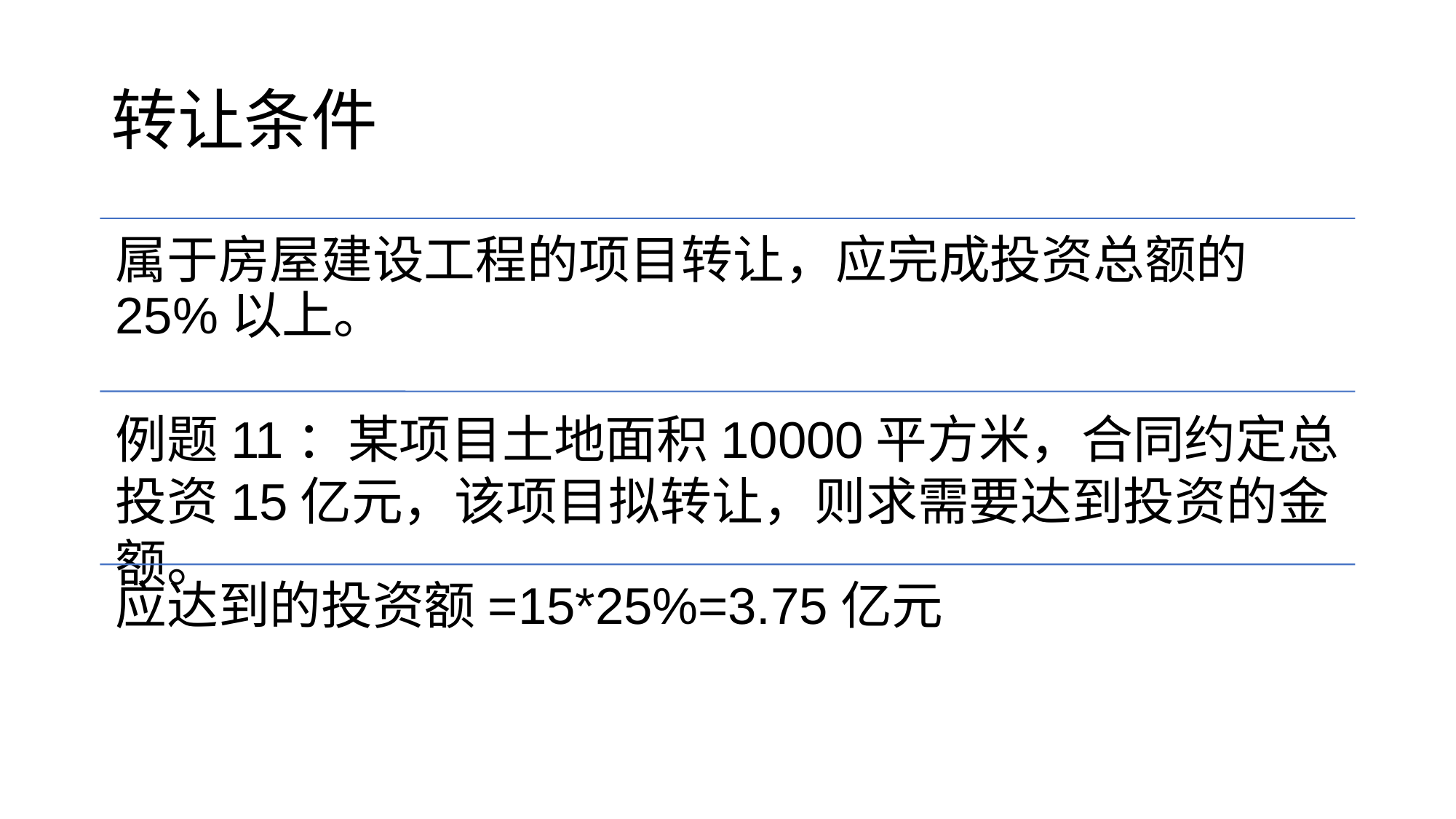

# 转让条件
属于房屋建设工程的项目转让，应完成投资总额的25%以上。
例题11：某项目土地面积10000平方米，合同约定总投资15亿元，该项目拟转让，则求需要达到投资的金额。
应达到的投资额=15*25%=3.75亿元